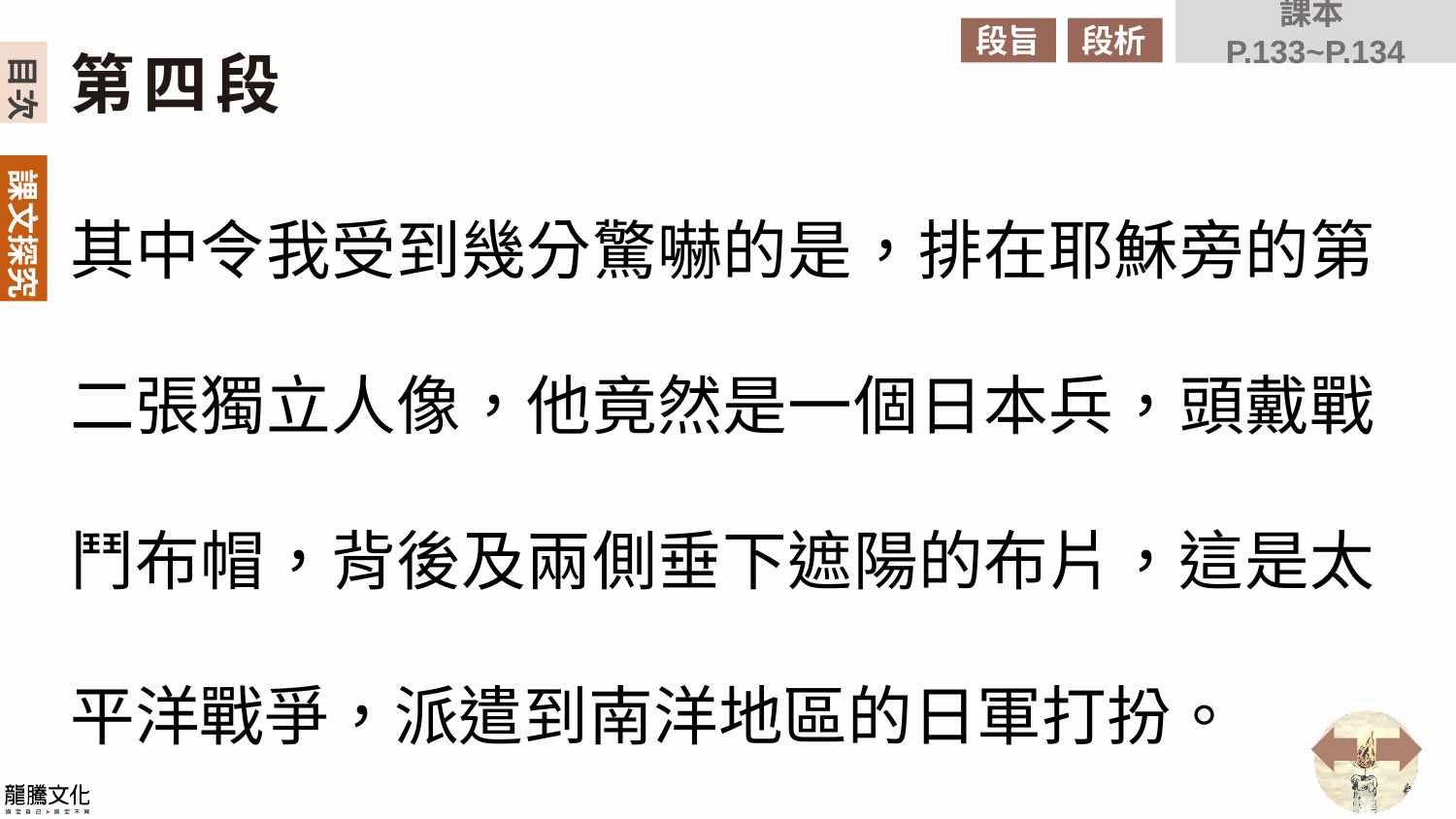

課本P.133~P.134
段旨
段析
第四段
其中令我受到幾分驚嚇的是，排在耶穌旁的第二張獨立人像，他竟然是一個日本兵，頭戴戰鬥布帽，背後及兩側垂下遮陽的布片，這是太平洋戰爭，派遣到南洋地區的日軍打扮。